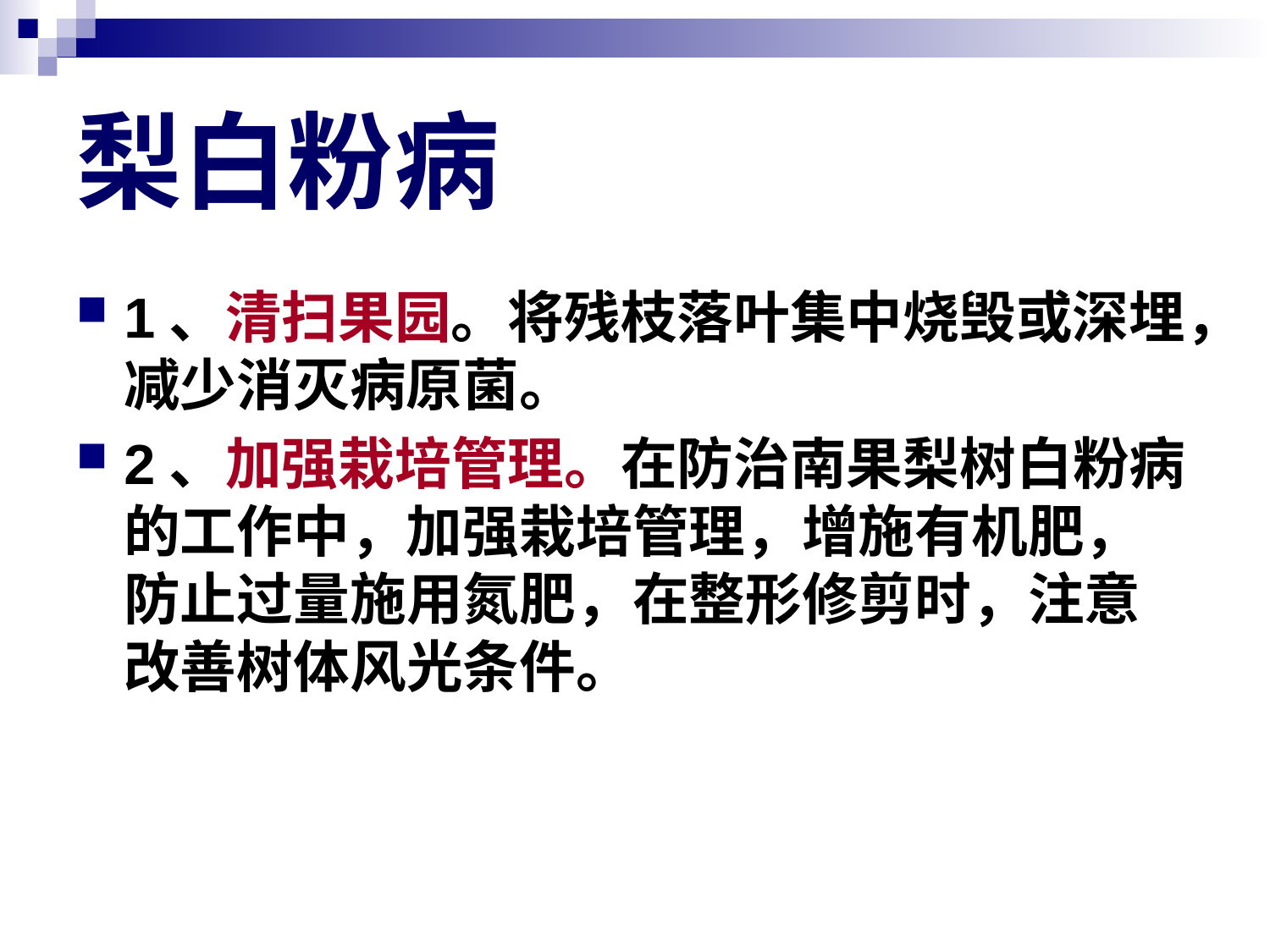

# 梨白粉病
1、清扫果园。将残枝落叶集中烧毁或深埋，减少消灭病原菌。
2、加强栽培管理。在防治南果梨树白粉病的工作中，加强栽培管理，增施有机肥，防止过量施用氮肥，在整形修剪时，注意改善树体风光条件。